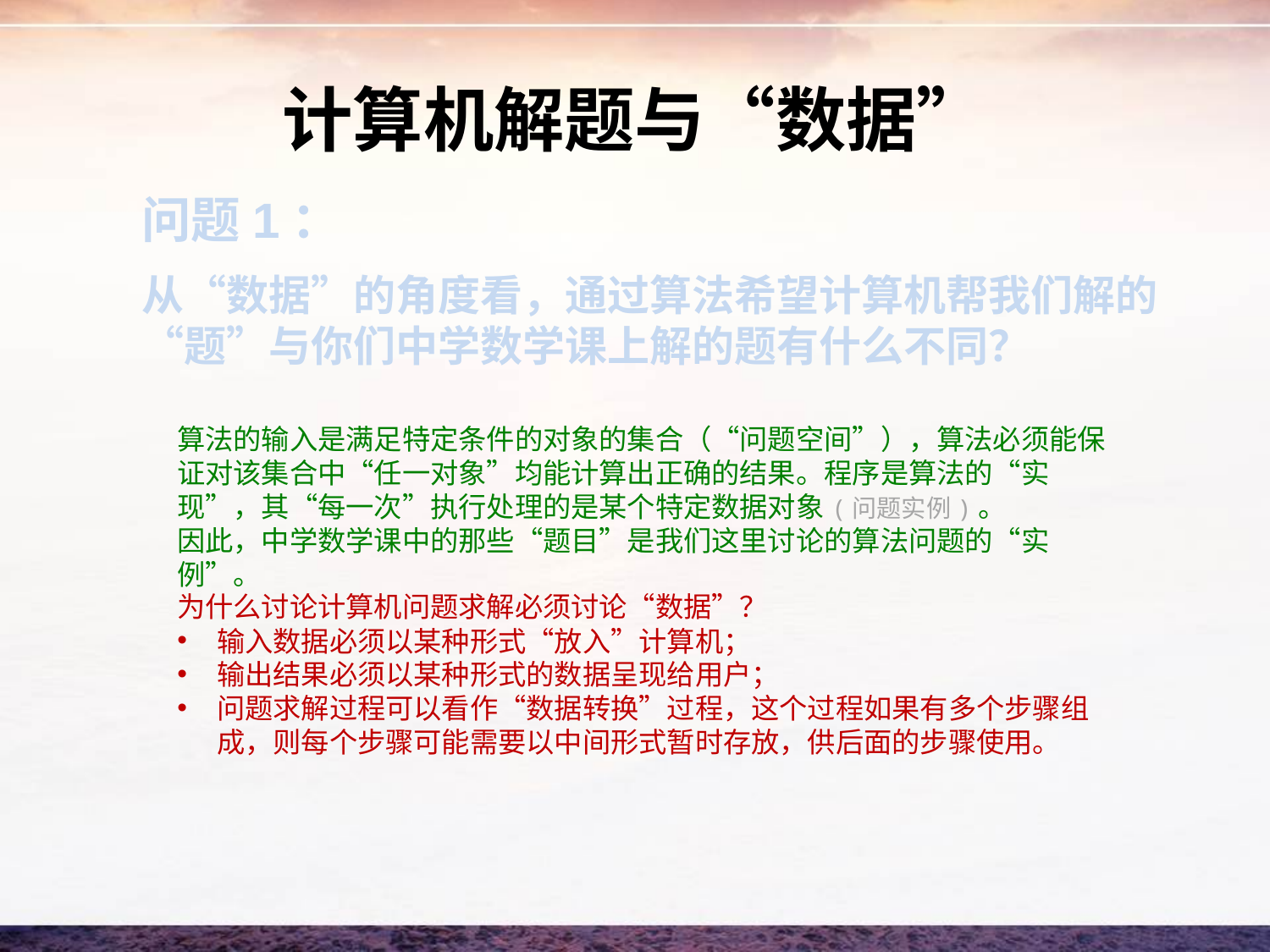

# 计算机解题与“数据”
问题1：
从“数据”的角度看，通过算法希望计算机帮我们解的“题”与你们中学数学课上解的题有什么不同？
算法的输入是满足特定条件的对象的集合（“问题空间”），算法必须能保证对该集合中“任一对象”均能计算出正确的结果。程序是算法的“实现”，其“每一次”执行处理的是某个特定数据对象(问题实例)。
因此，中学数学课中的那些“题目”是我们这里讨论的算法问题的“实例”。
为什么讨论计算机问题求解必须讨论“数据”？
输入数据必须以某种形式“放入”计算机；
输出结果必须以某种形式的数据呈现给用户；
问题求解过程可以看作“数据转换”过程，这个过程如果有多个步骤组成，则每个步骤可能需要以中间形式暂时存放，供后面的步骤使用。